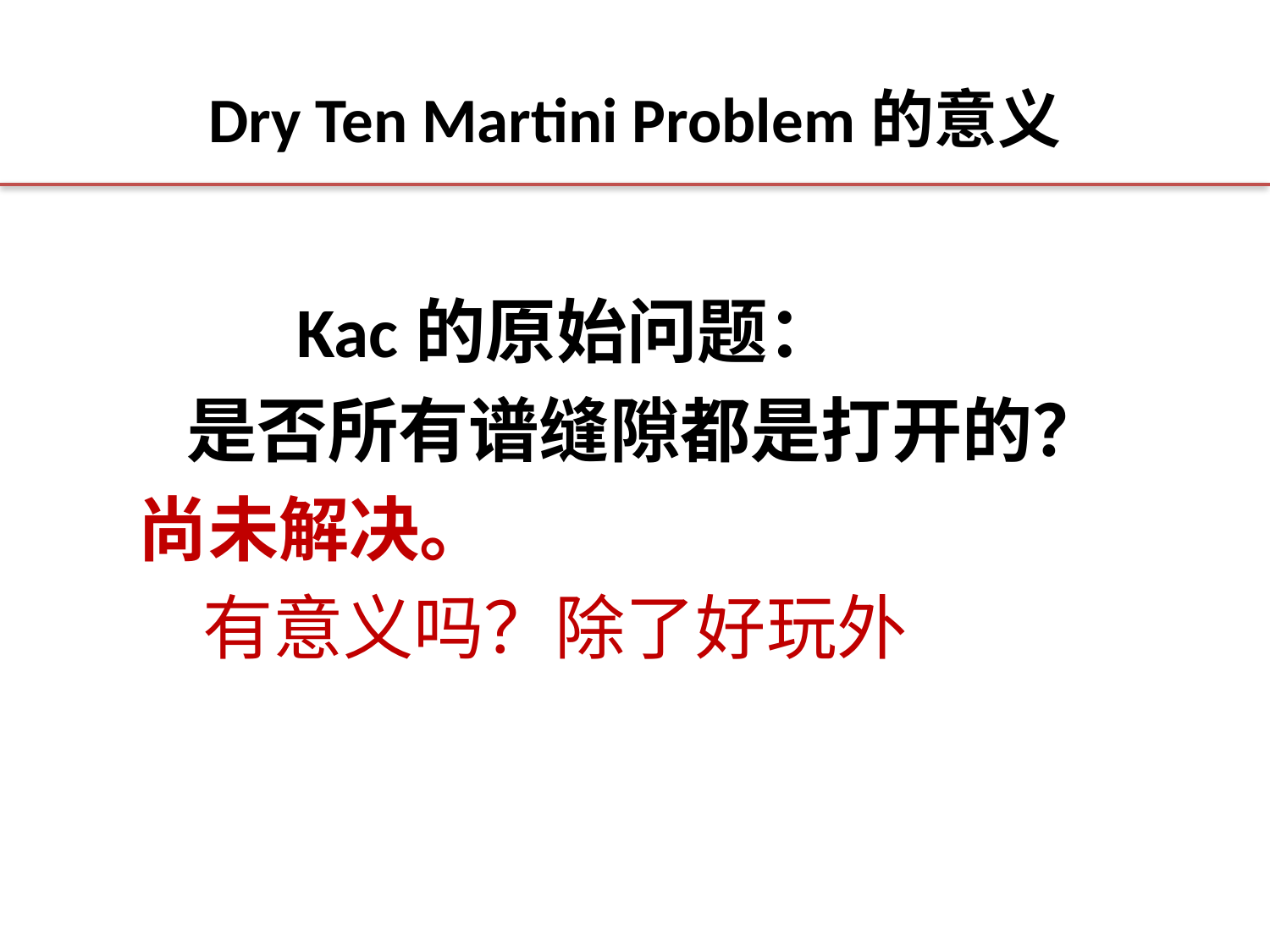

# Dry Ten Martini Problem的意义
          Kac的原始问题：
  是否所有谱缝隙都是打开的？
尚未解决。
   有意义吗？除了好玩外